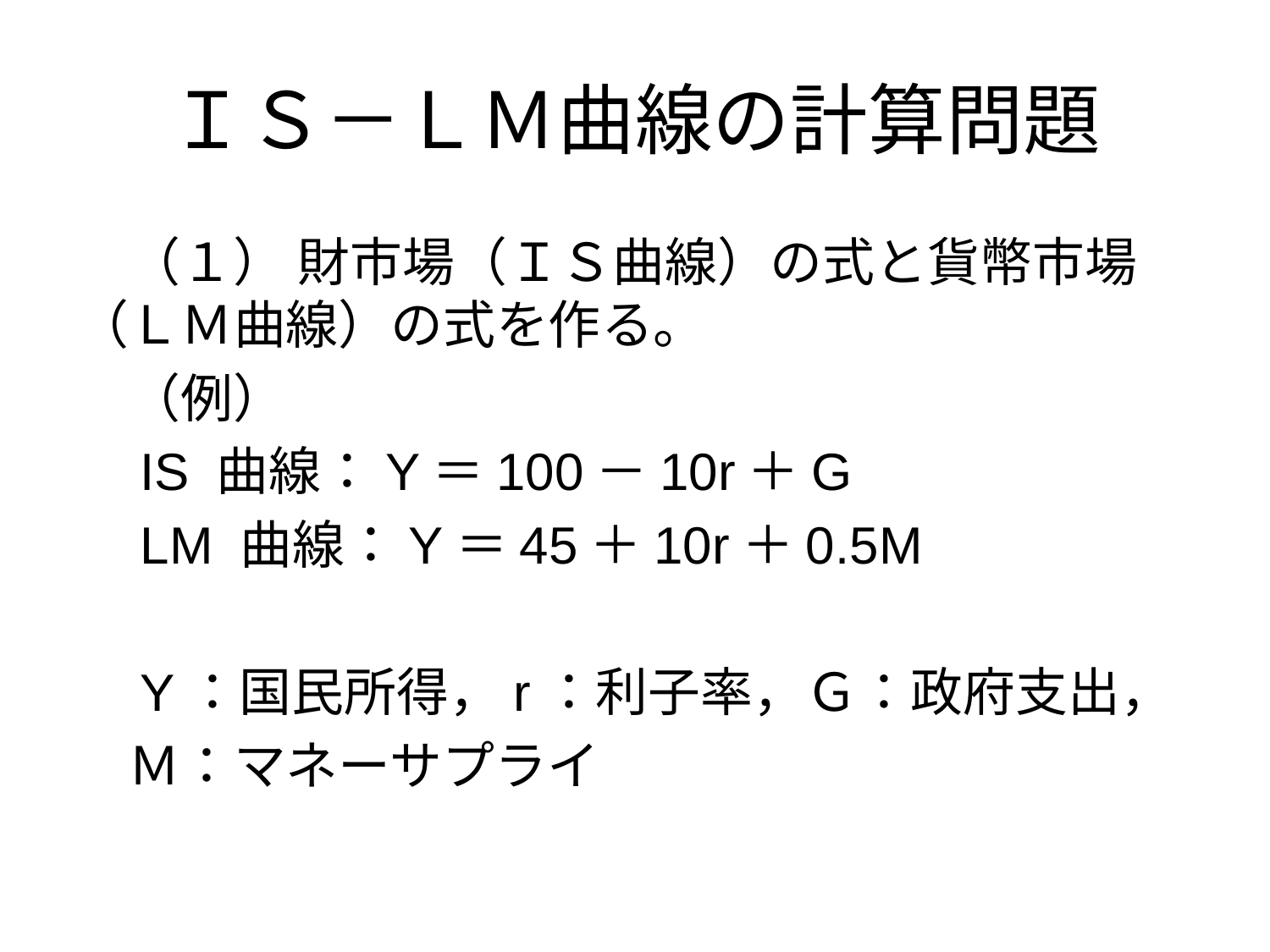

# ＩＳ－ＬＭ曲線の計算問題
　（１） 財市場（ＩＳ曲線）の式と貨幣市場（ＬＭ曲線）の式を作る。
　（例）
　IS 曲線：Y＝100－10r＋G
　LM 曲線：Y＝45＋10r＋0.5M

　Y：国民所得，r：利子率，Ｇ：政府支出，
　Ｍ：マネーサプライ